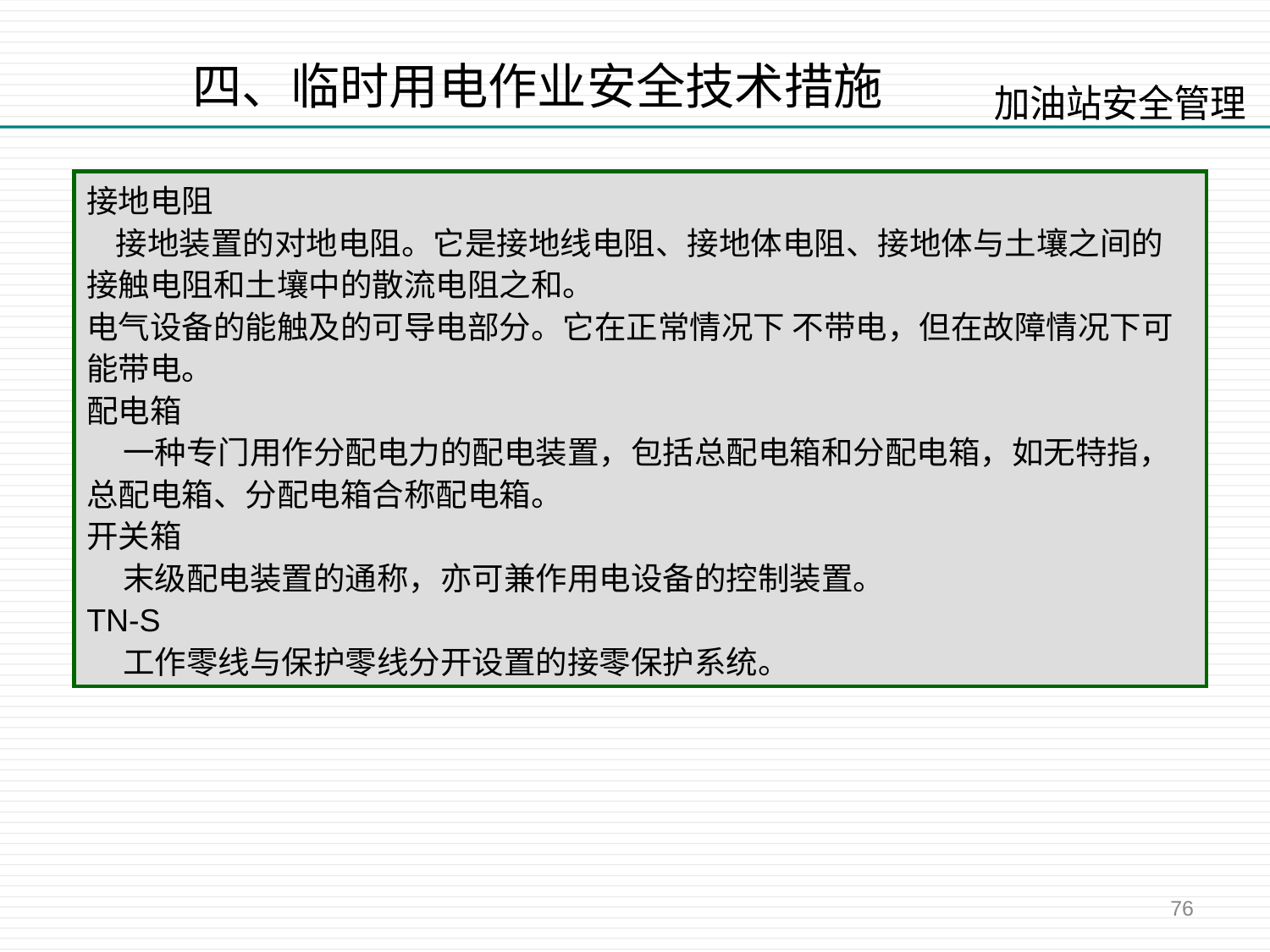

四、临时用电作业安全技术措施
接地电阻
   接地装置的对地电阻。它是接地线电阻、接地体电阻、接地体与土壤之间的接触电阻和土壤中的散流电阻之和。
电气设备的能触及的可导电部分。它在正常情况下 不带电，但在故障情况下可能带电。
配电箱
    一种专门用作分配电力的配电装置，包括总配电箱和分配电箱，如无特指，总配电箱、分配电箱合称配电箱。
开关箱
    末级配电装置的通称，亦可兼作用电设备的控制装置。
TN-S
    工作零线与保护零线分开设置的接零保护系统。
76